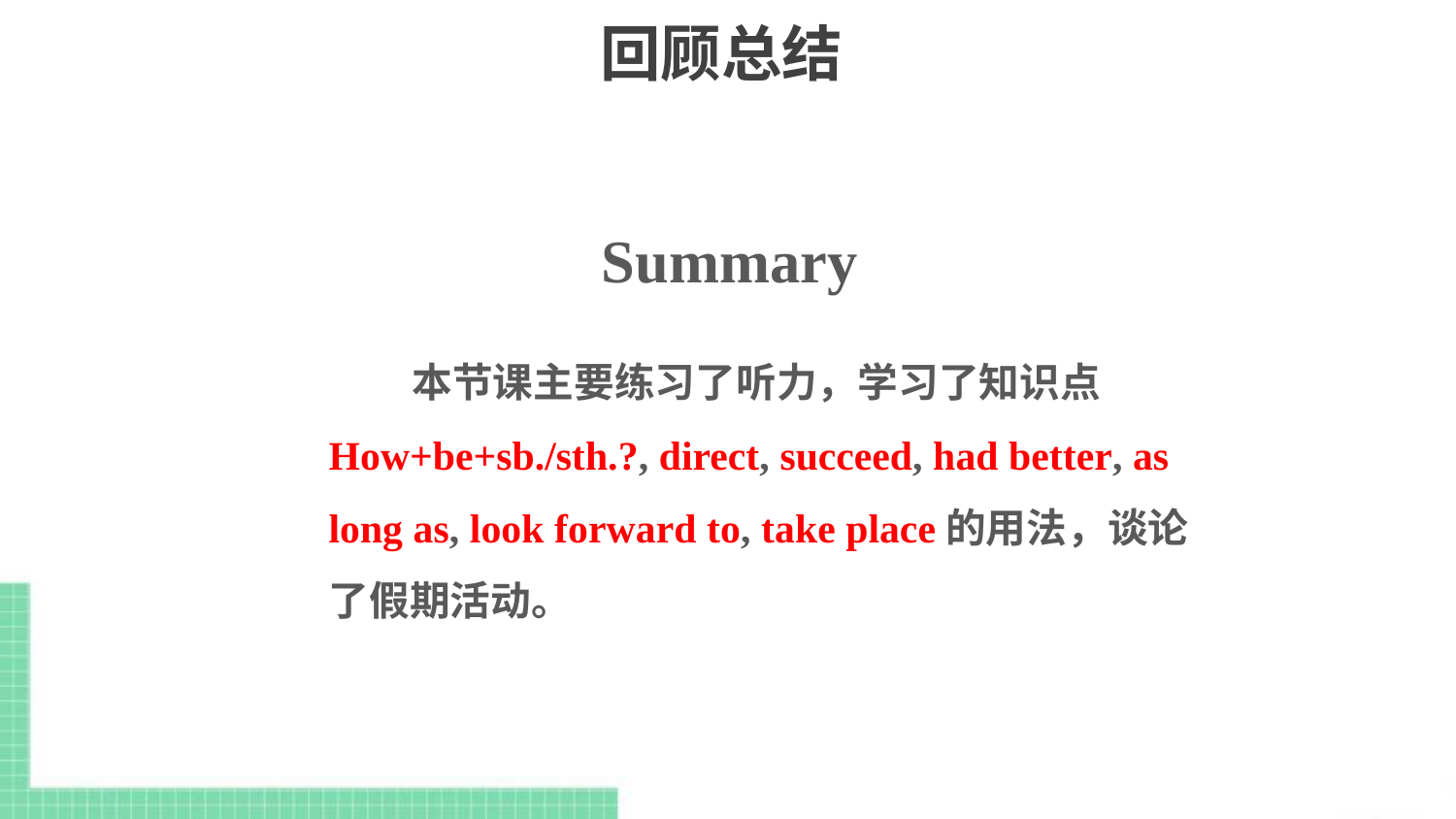

# 回顾总结
Summary
        本节课主要练习了听力，学习了知识点How+be+sb./sth.?, direct, succeed, had better, as long as, look forward to, take place的用法，谈论了假期活动。